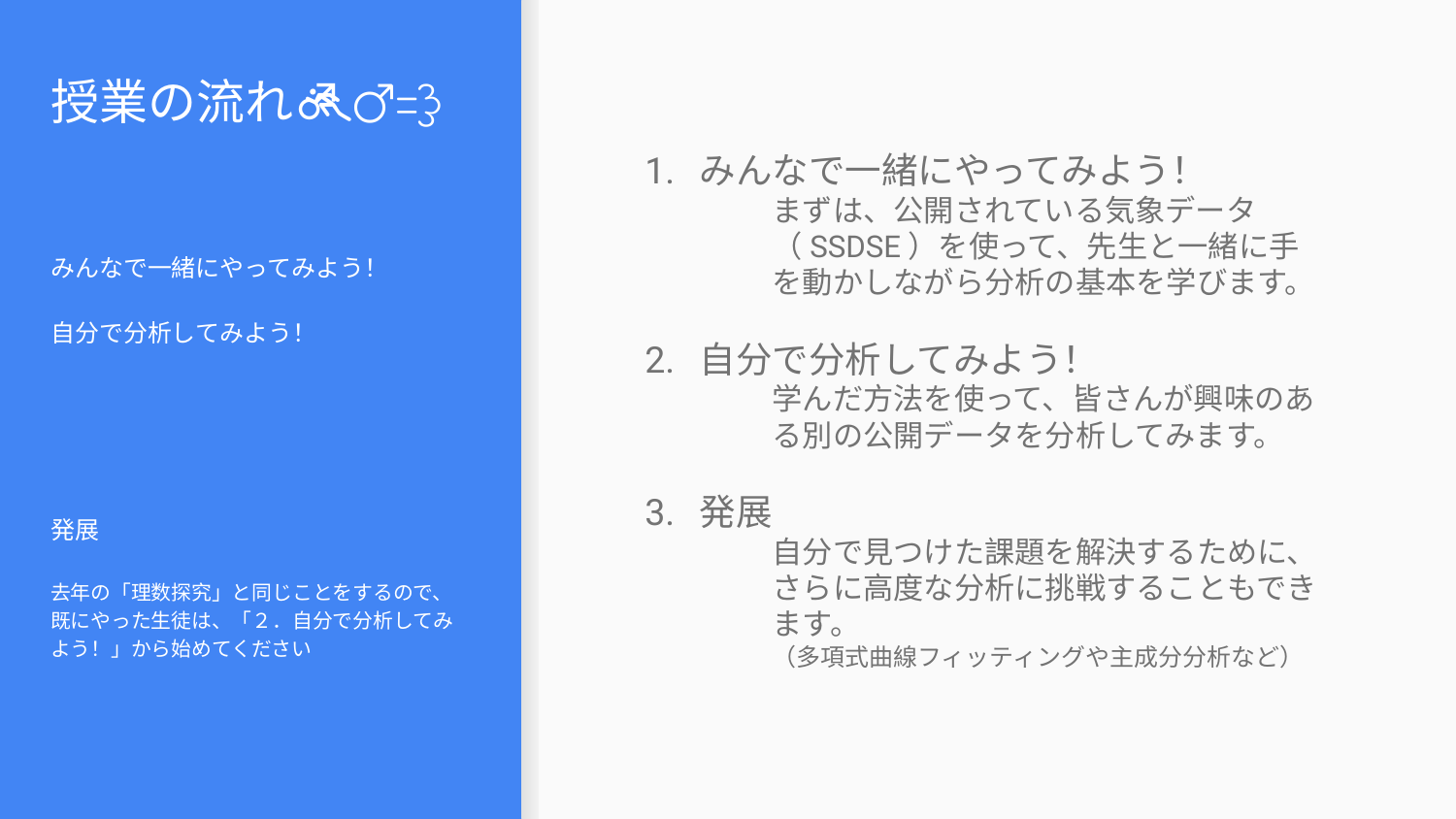

# 授業の流れ 🏃‍♂️💨
みんなで一緒にやってみよう！
まずは、公開されている気象データ
（SSDSE）を使って、先生と一緒に手を動かしながら分析の基本を学びます。
自分で分析してみよう！
学んだ方法を使って、皆さんが興味のある別の公開データを分析してみます。
発展
自分で見つけた課題を解決するために、さらに高度な分析に挑戦することもできます。
（多項式曲線フィッティングや主成分分析など）

みんなで一緒にやってみよう！
自分で分析してみよう！

発展
去年の「理数探究」と同じことをするので、既にやった生徒は、「２．自分で分析してみよう！」から始めてください